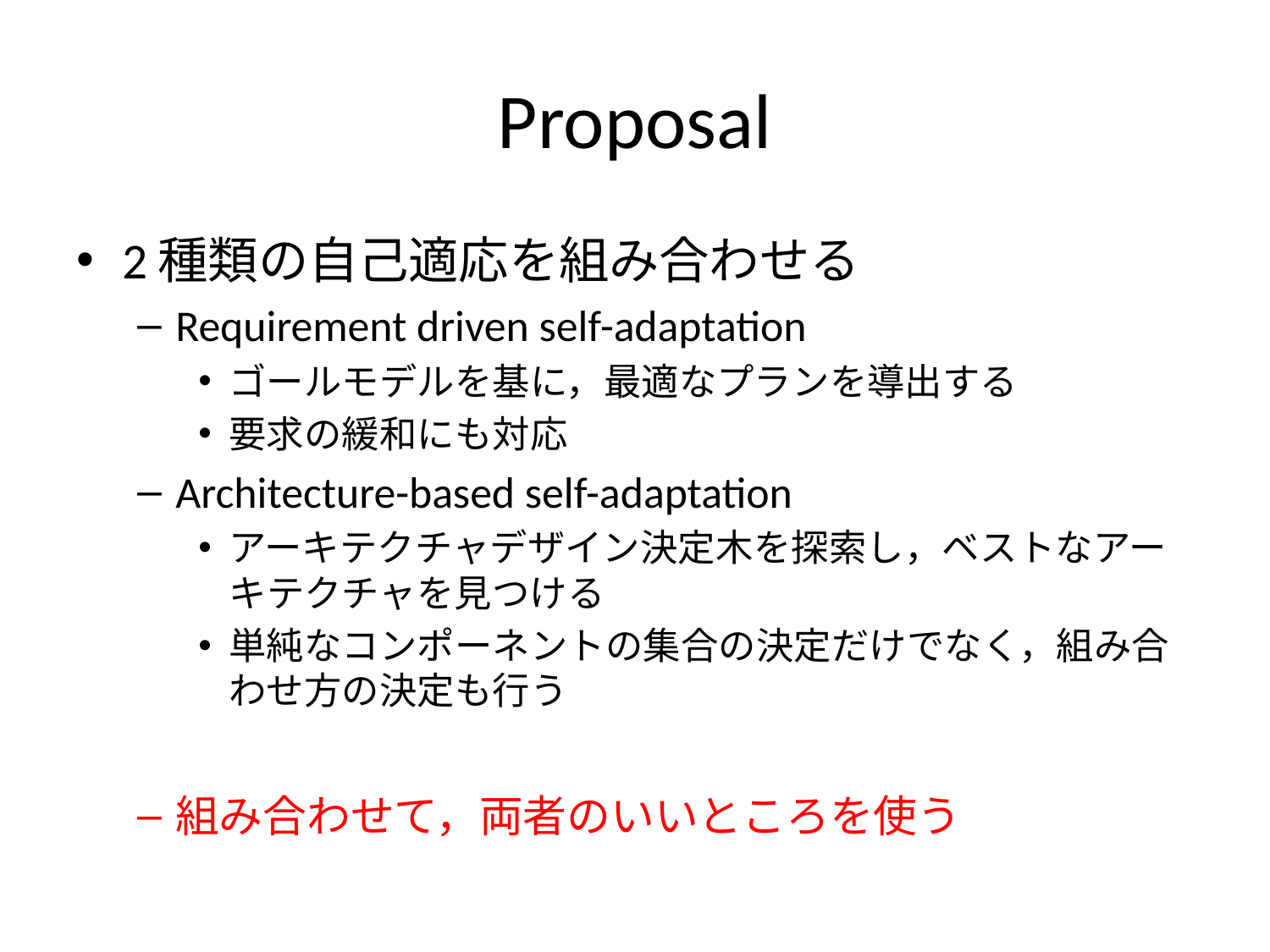

# Proposal
2種類の自己適応を組み合わせる
Requirement driven self-adaptation
ゴールモデルを基に，最適なプランを導出する
要求の緩和にも対応
Architecture-based self-adaptation
アーキテクチャデザイン決定木を探索し，ベストなアーキテクチャを見つける
単純なコンポーネントの集合の決定だけでなく，組み合わせ方の決定も行う

組み合わせて，両者のいいところを使う